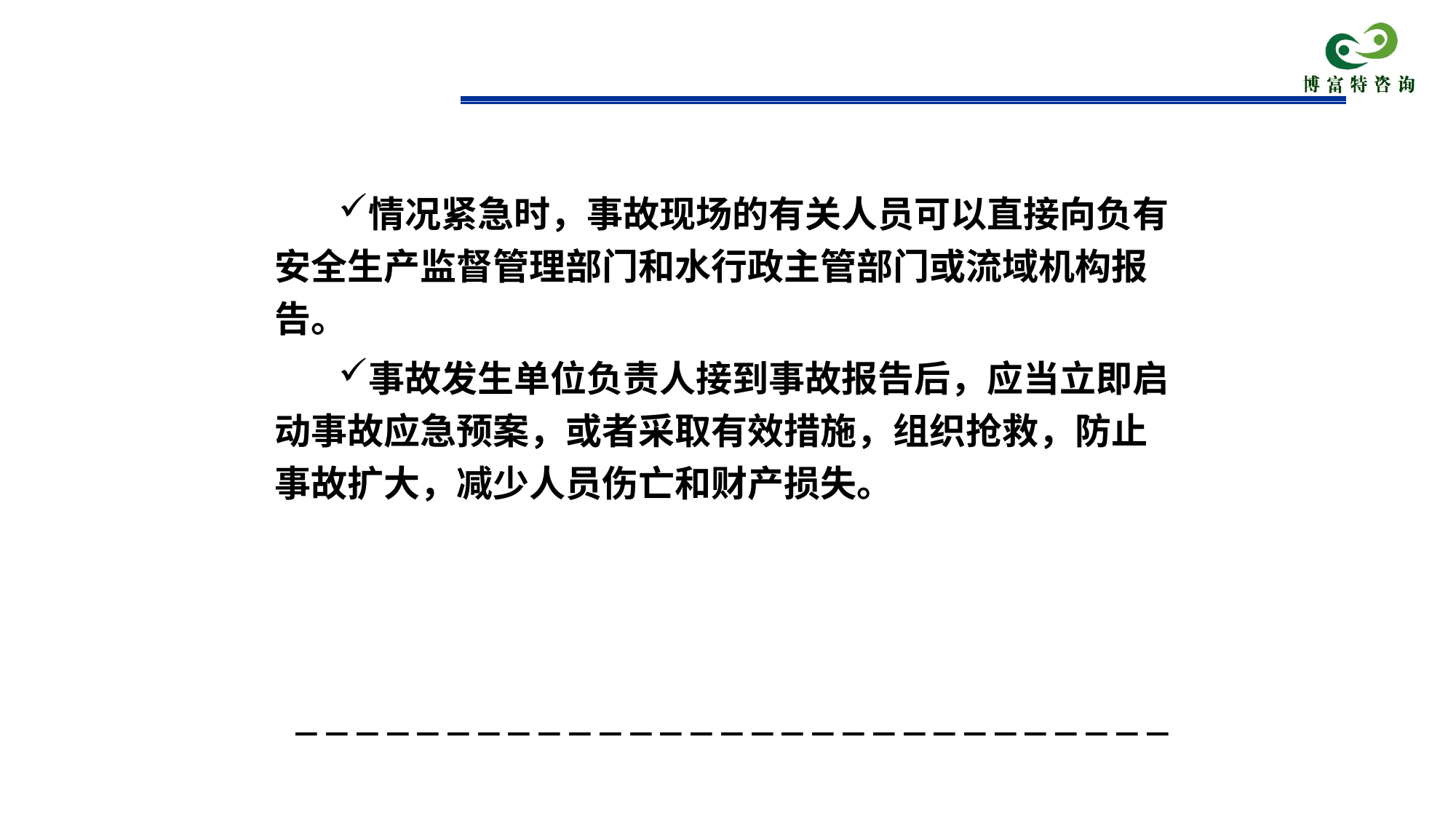

# 情况紧急时，事故现场的有关人员可以直接向负有安全生产监督管理部门和水行政主管部门或流域机构报告。
事故发生单位负责人接到事故报告后，应当立即启动事故应急预案，或者采取有效措施，组织抢救，防止事故扩大，减少人员伤亡和财产损失。
－－－－－－－－－－－－－－－－－－－－－－－－－－－－－